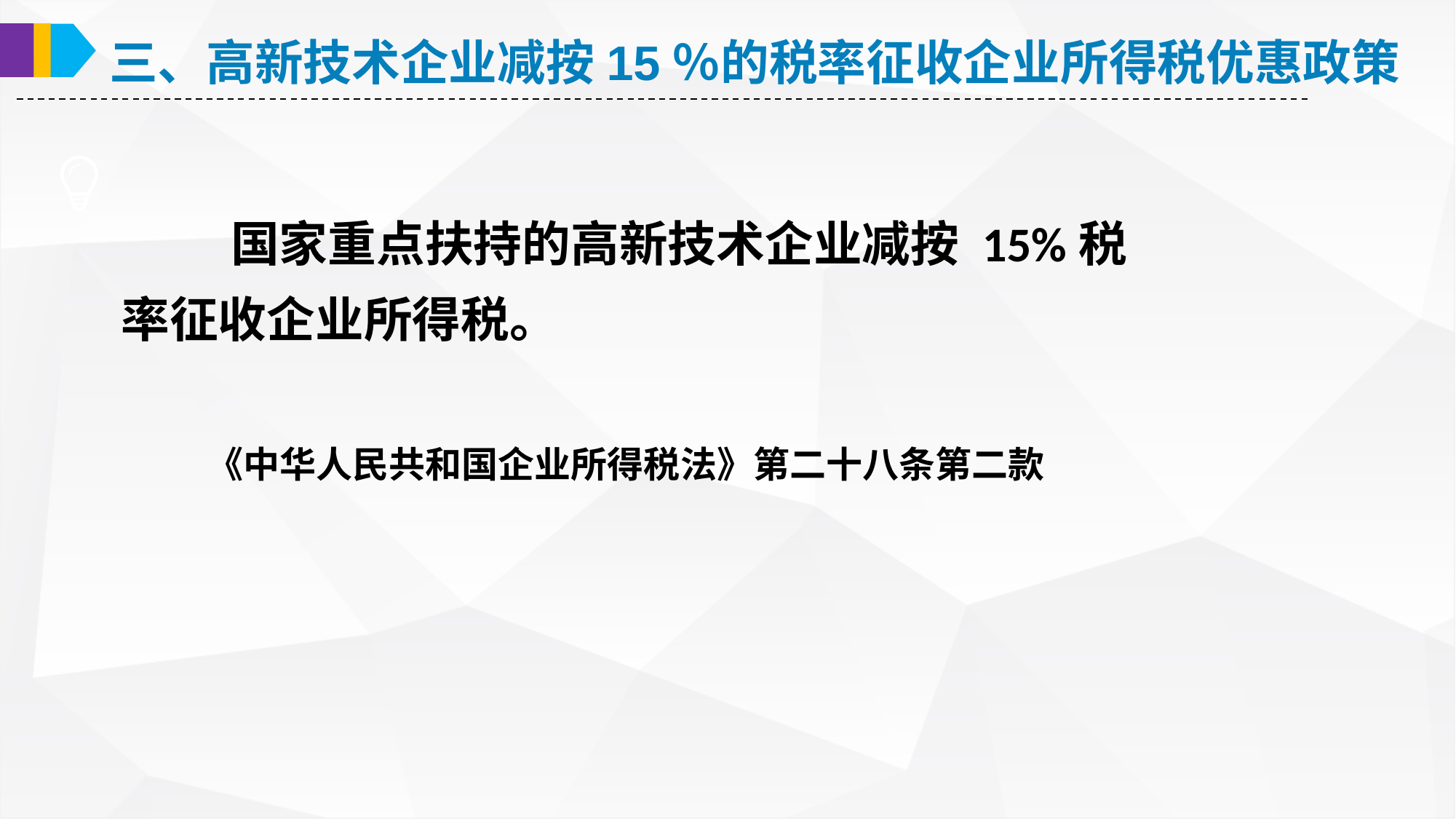

三、高新技术企业减按15％的税率征收企业所得税优惠政策

         国家重点扶持的高新技术企业减按 15%税率征收企业所得税。

《中华人民共和国企业所得税法》第二十八条第二款